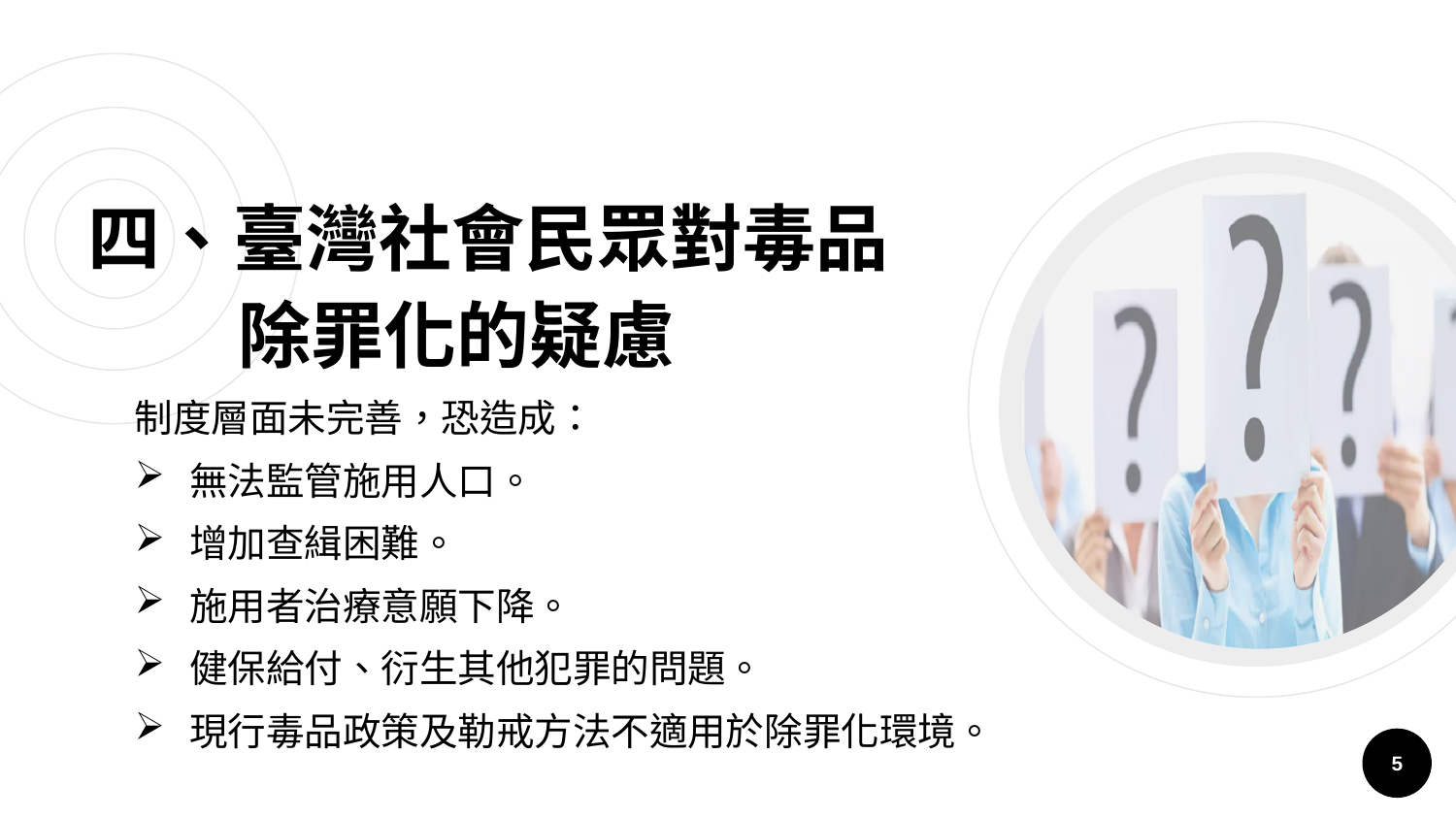

# 四、臺灣社會民眾對毒品
除罪化的疑慮
制度層面未完善，恐造成：
無法監管施用人口。
增加查緝困難。
施用者治療意願下降。
健保給付、衍生其他犯罪的問題。
現行毒品政策及勒戒方法不適用於除罪化環境。
5